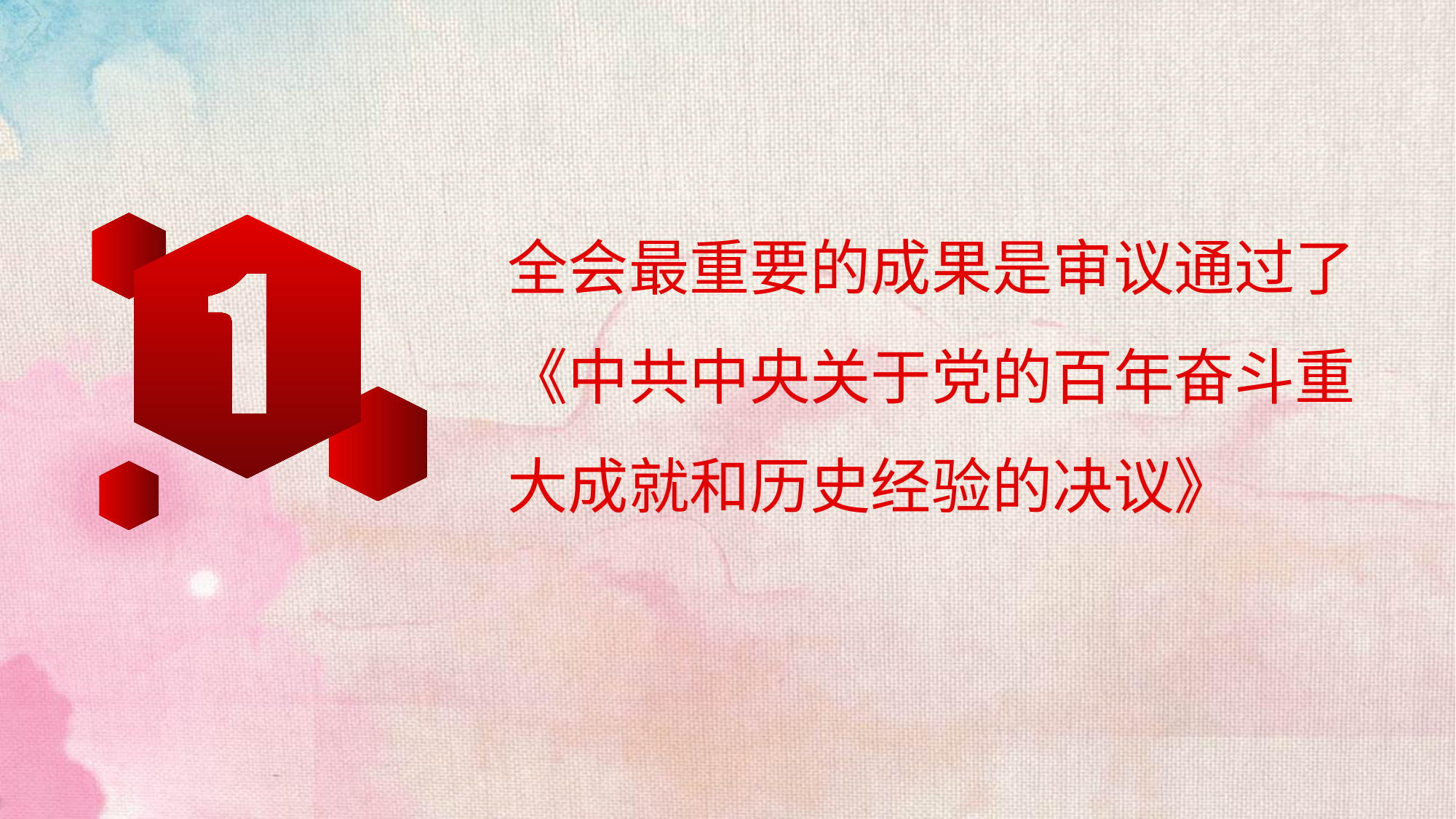

全会最重要的成果是审议通过了《中共中央关于党的百年奋斗重大成就和历史经验的决议》